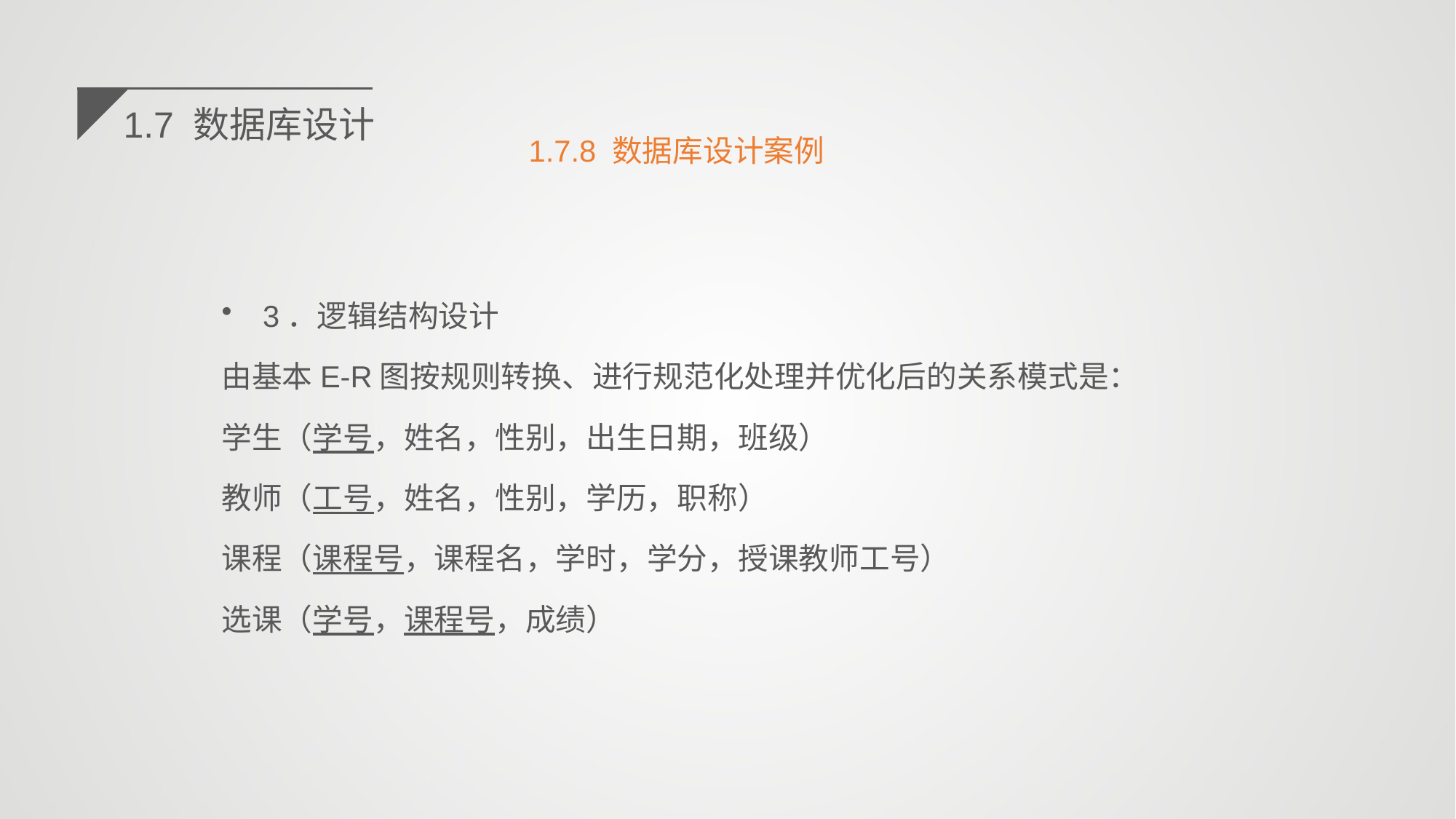

1.7 数据库设计
1.7.8 数据库设计案例

3．逻辑结构设计
由基本E-R图按规则转换、进行规范化处理并优化后的关系模式是：
学生（学号，姓名，性别，出生日期，班级）
教师（工号，姓名，性别，学历，职称）
课程（课程号，课程名，学时，学分，授课教师工号）
选课（学号，课程号，成绩）